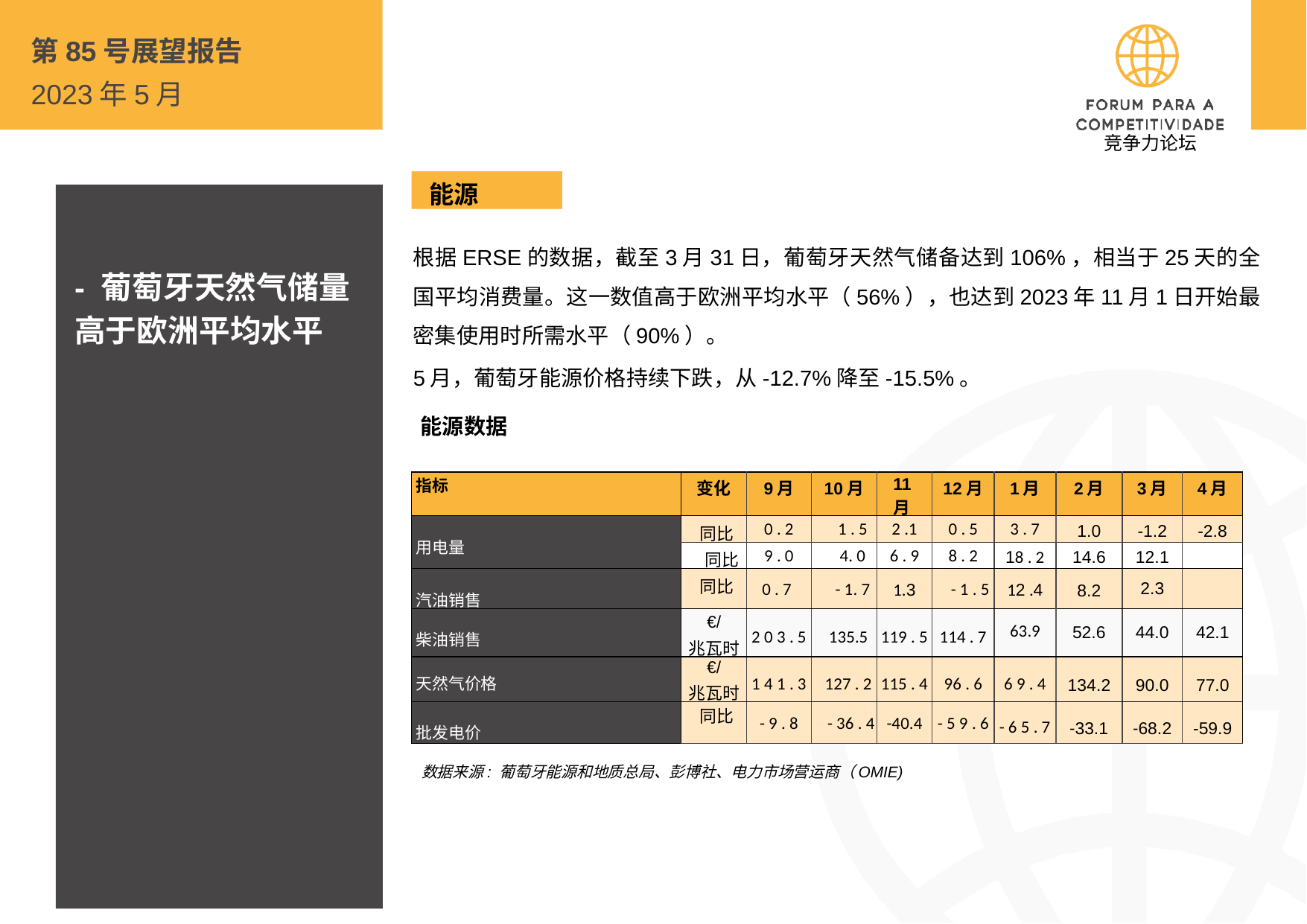

第85号展望报告
2023年5月
   竞争力论坛
能源

- 葡萄牙天然气储量高于欧洲平均水平

根据ERSE的数据，截至3月31日，葡萄牙天然气储备达到106%，相当于25天的全国平均消费量。这一数值高于欧洲平均水平（56%），也达到2023年11月1日开始最密集使用时所需水平（90%）。
5月，葡萄牙能源价格持续下跌，从-12.7%降至-15.5%。
能源数据
| 指标 | 变化 | 9月 | 10月 | 11月 | 12月 | 1月 | 2月 | 3月 | 4月 |
| --- | --- | --- | --- | --- | --- | --- | --- | --- | --- |
| 用电量 | 同比 | 0 . 2 | 1 . 5 | 2 .1 | 0 . 5 | 3 . 7 | 1.0 | -1.2 | -2.8 |
|  | 同比 | 9 . 0 | 4. 0 | 6 . 9 | 8 . 2 | 18 . 2 | 14.6 | 12.1 |  |
| 汽油销售 | 同比 | 0 . 7 | - 1. 7 | 1.3 | - 1 . 5 | 12 .4 | 8.2 | 2.3 |  |
| 柴油销售 | €/ 兆瓦时 | 2 0 3 . 5 | 135.5 | 119 . 5 | 114 . 7 | 63.9 | 52.6 | 44.0 | 42.1 |
| 天然气价格 | €/ 兆瓦时 | 1 4 1 . 3 | 127 . 2 | 115 . 4 | 96 . 6 | 6 9 . 4 | 134.2 | 90.0 | 77.0 |
| 批发电价 | 同比 | - 9 . 8 | - 36 . 4 | -40.4 | - 5 9 . 6 | - 6 5 . 7 | -33.1 | -68.2 | -59.9 |
 数据来源: 葡萄牙能源和地质总局、彭博社、电力市场营运商（OMIE)